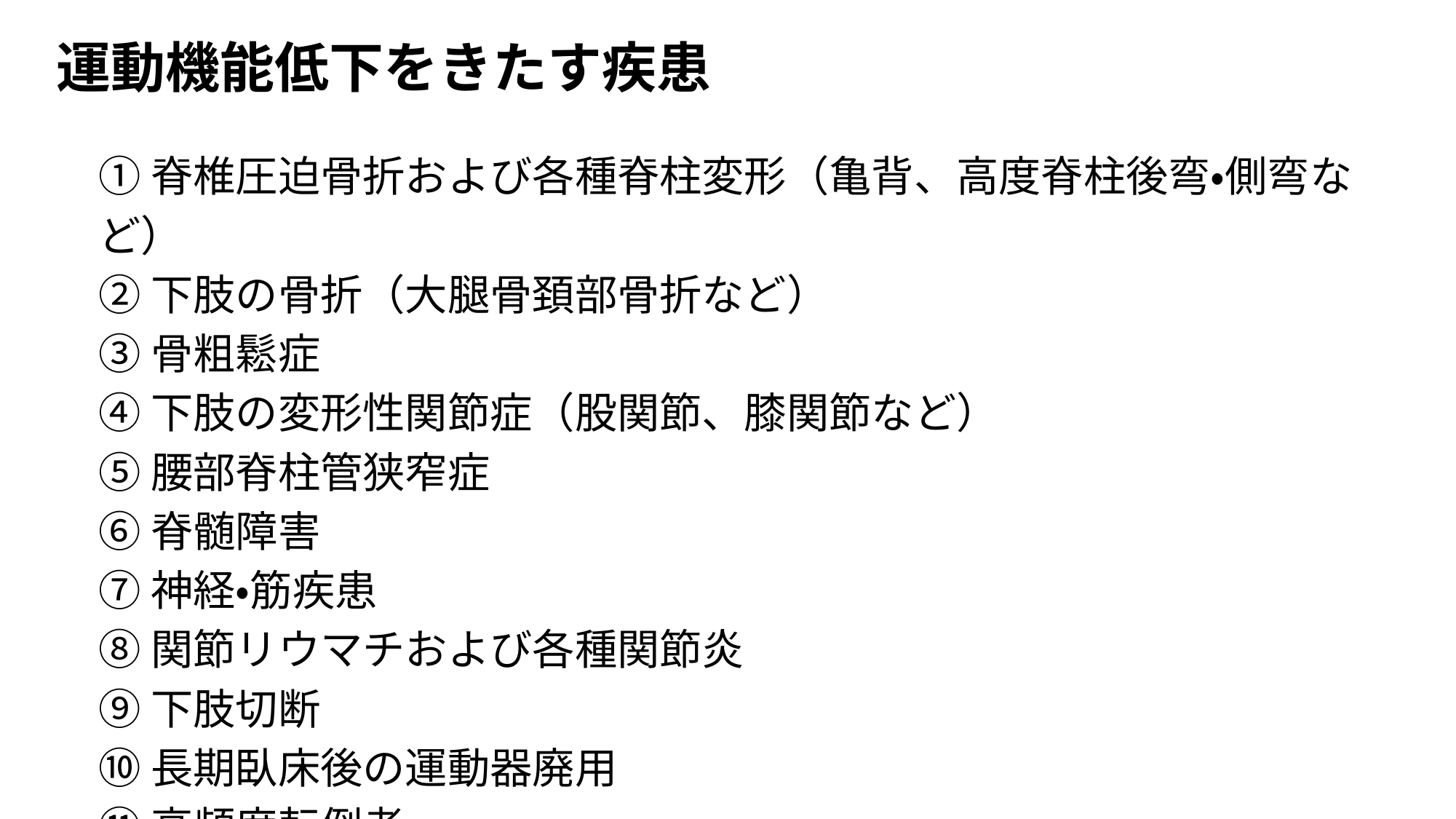

# 運動機能低下をきたす疾患
①脊椎圧迫骨折および各種脊柱変形（亀背、高度脊柱後弯・側弯など）
②下肢の骨折（大腿骨頚部骨折など）
③骨粗鬆症
④下肢の変形性関節症（股関節、膝関節など）
⑤腰部脊柱管狭窄症
⑥脊髄障害
⑦神経・筋疾患
⑧関節リウマチおよび各種関節炎
⑨下肢切断
⑩長期臥床後の運動器廃用
⑪高頻度転倒者